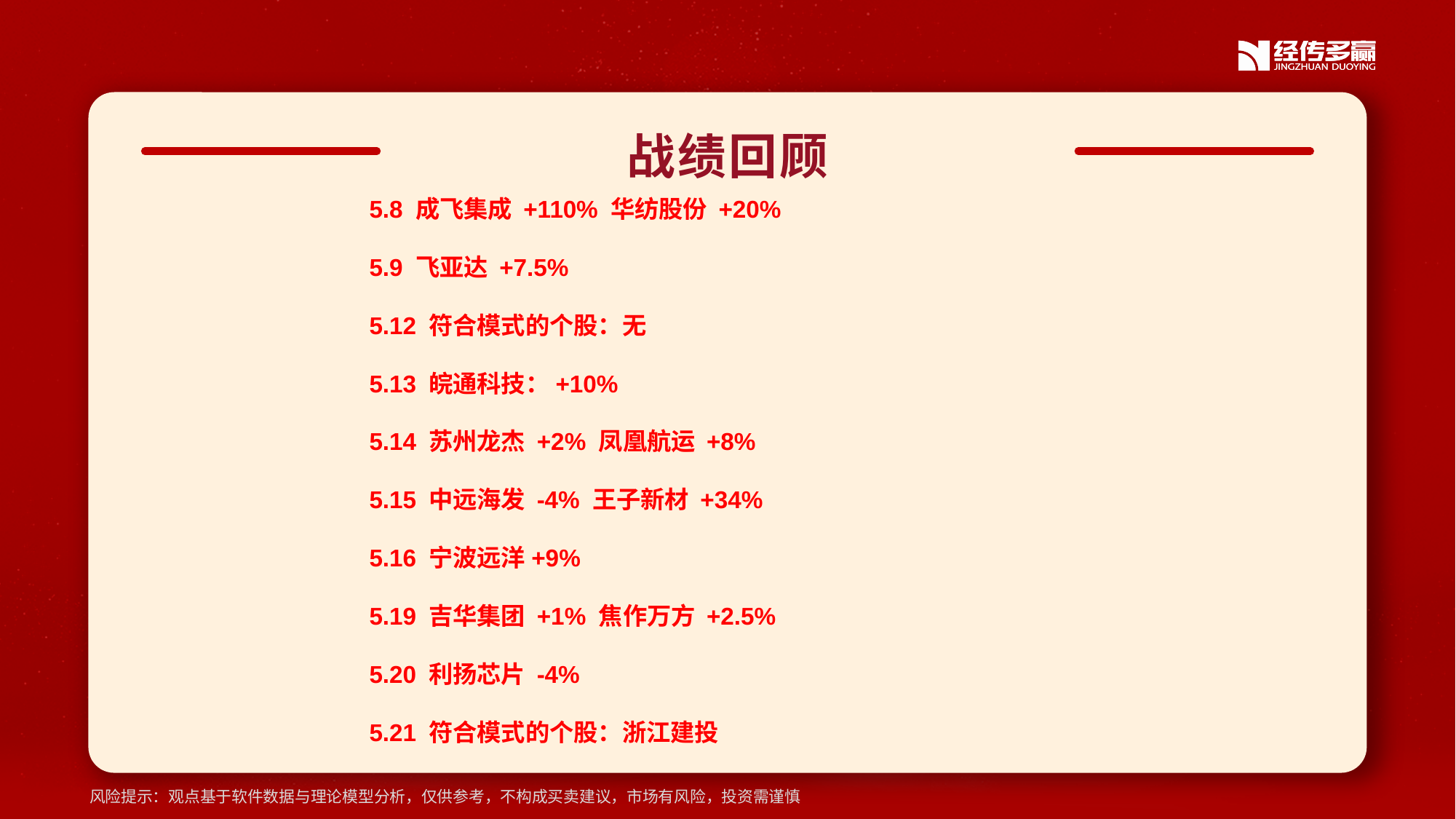

战绩回顾
5.8 成飞集成 +110% 华纺股份 +20%

5.9 飞亚达 +7.5%

5.12 符合模式的个股：无

5.13 皖通科技：+10%

5.14 苏州龙杰 +2% 凤凰航运 +8%

5.15 中远海发 -4% 王子新材 +34%

5.16 宁波远洋+9%

5.19 吉华集团 +1% 焦作万方 +2.5%

5.20 利扬芯片 -4%

5.21 符合模式的个股：浙江建投